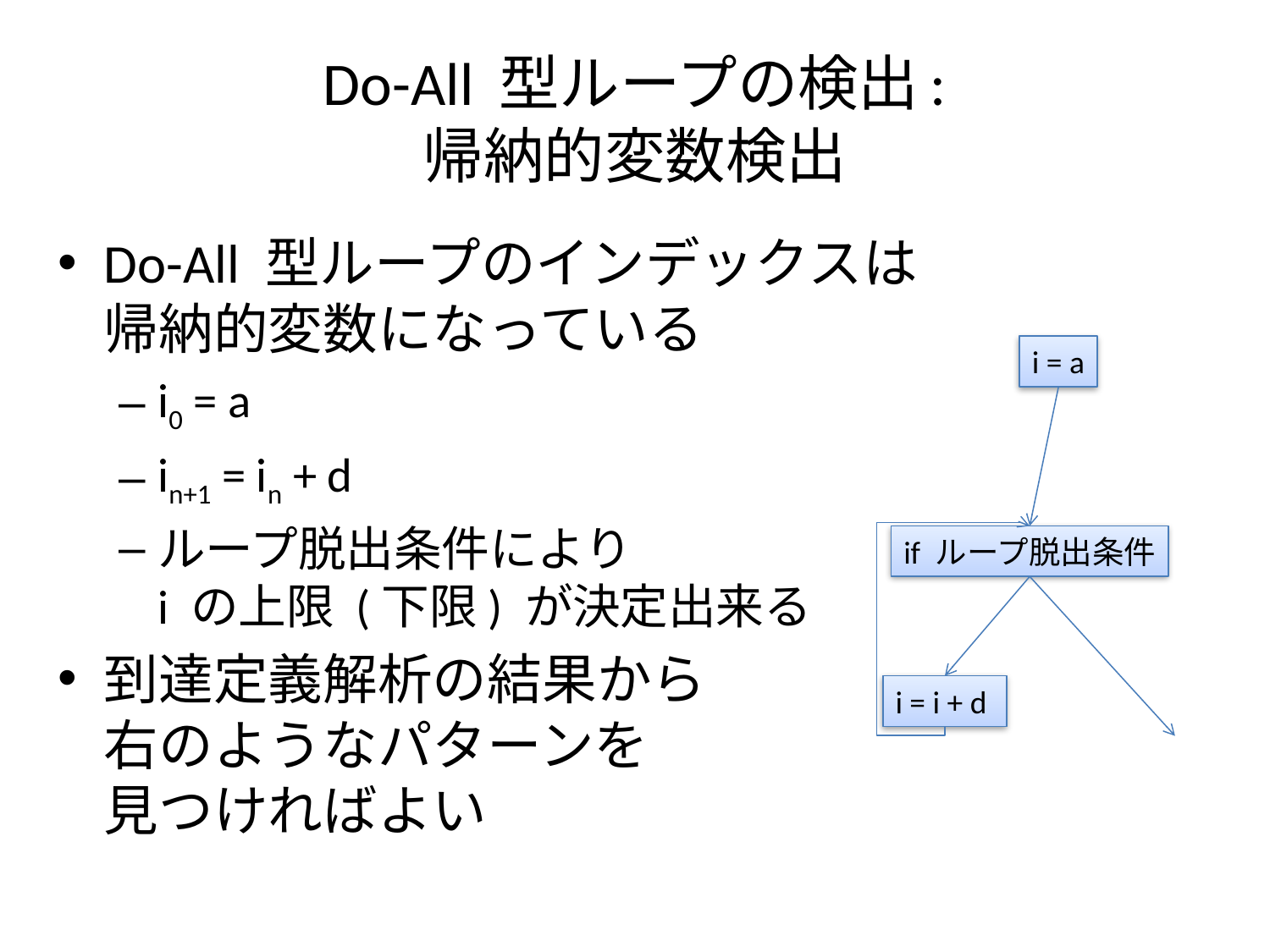

# Do-All 型ループの検出: 帰納的変数検出
Do-All 型ループのインデックスは
帰納的変数になっている
i0 = a
in+1 = in + d
ループ脱出条件により
i の上限 (下限) が決定出来る
到達定義解析の結果から
右のようなパターンを
見つければよい
i = a
if ループ脱出条件
i = i + d